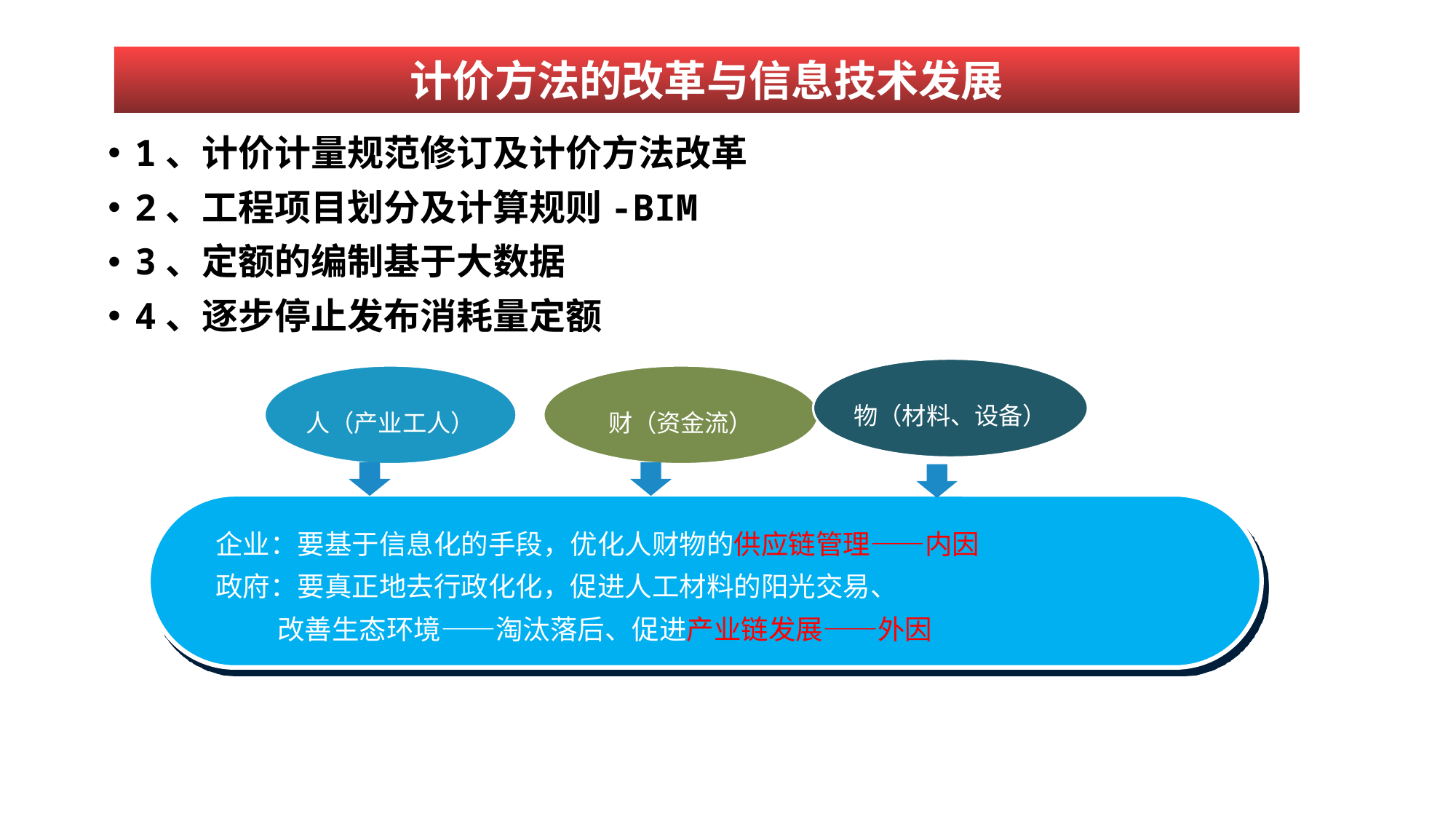

计价方法的改革与信息技术发展
1、计价计量规范修订及计价方法改革
2、工程项目划分及计算规则-BIM
3、定额的编制基于大数据
4、逐步停止发布消耗量定额
物（材料、设备）
人（产业工人）
财（资金流）

    企业：要基于信息化的手段，优化人财物的供应链管理——内因
    政府：要真正地去行政化化，促进人工材料的阳光交易、
              改善生态环境——淘汰落后、促进产业链发展——外因